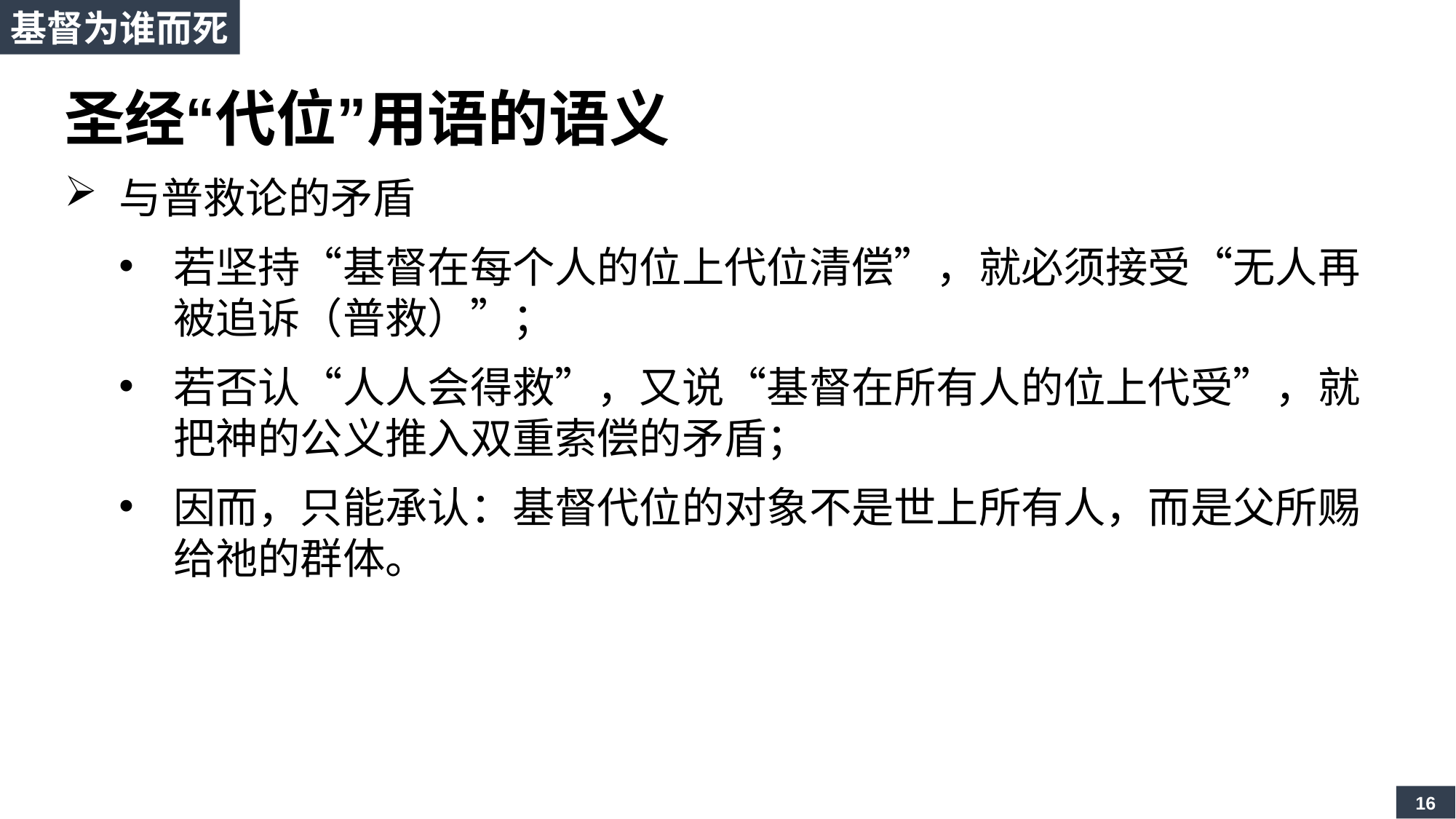

基督为谁而死
圣经“代位”用语的语义
与普救论的矛盾
若坚持“基督在每个人的位上代位清偿”，就必须接受“无人再被追诉（普救）”；
若否认“人人会得救”，又说“基督在所有人的位上代受”，就把神的公义推入双重索偿的矛盾；
因而，只能承认：基督代位的对象不是世上所有人，而是父所赐给祂的群体。
16